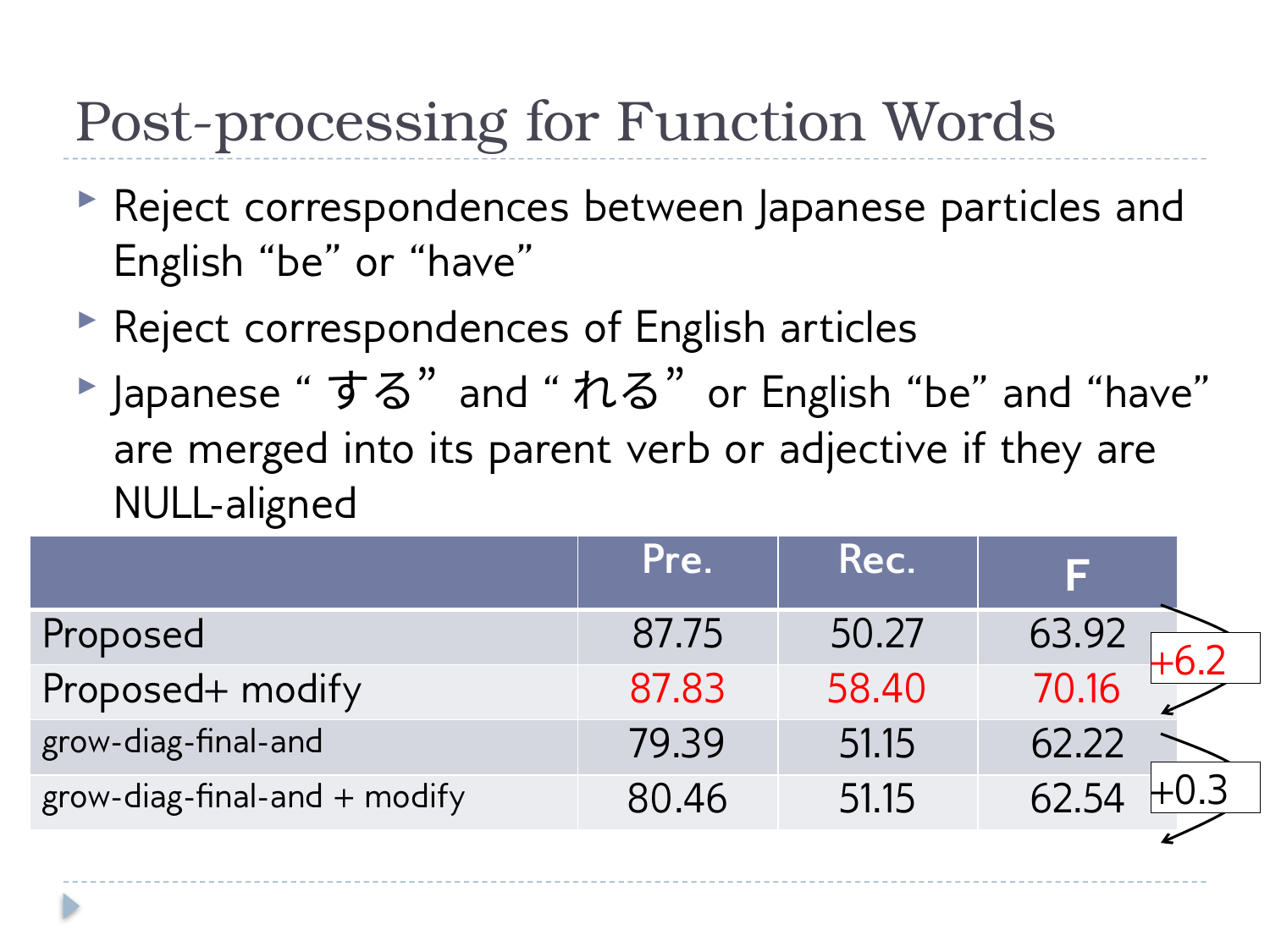

# Post-processing for Function Words
Reject correspondences between Japanese particles and English “be” or “have”
Reject correspondences of English articles
Japanese “する” and “れる” or English “be” and “have” are merged into its parent verb or adjective if they are NULL-aligned
|  | Pre. | Rec. | Ｆ |
| --- | --- | --- | --- |
| Proposed | 87.75 | 50.27 | 63.92 |
| Proposed+ modify | 87.83 | 58.40 | 70.16 |
| grow-diag-final-and | 79.39 | 51.15 | 62.22 |
| grow-diag-final-and + modify | 80.46 | 51.15 | 62.54 |

+6.2

+0.3